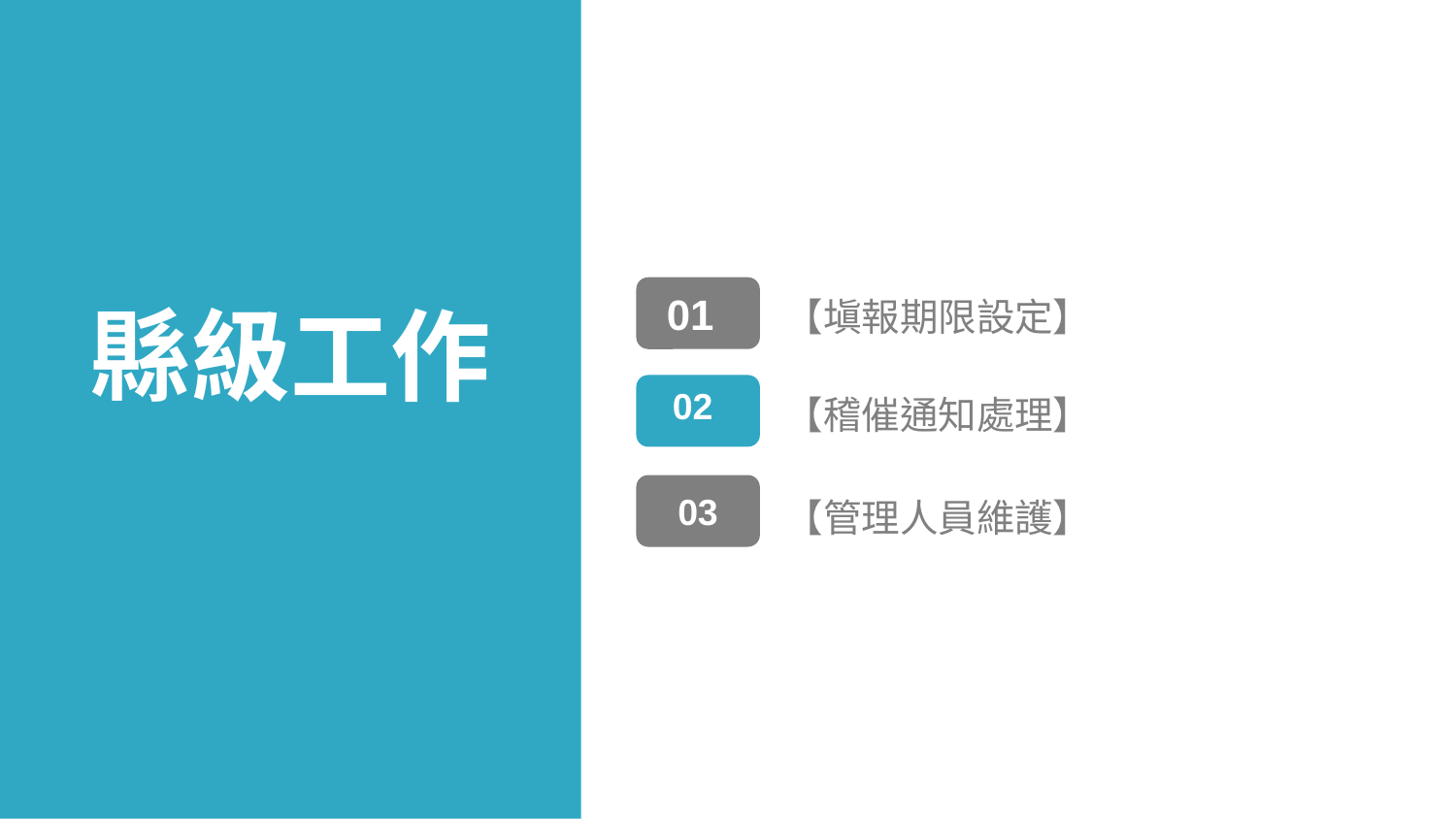

【塡報期限設定】
01

縣級工作
【稽催通知處理】
02

【管理人員維護】
03